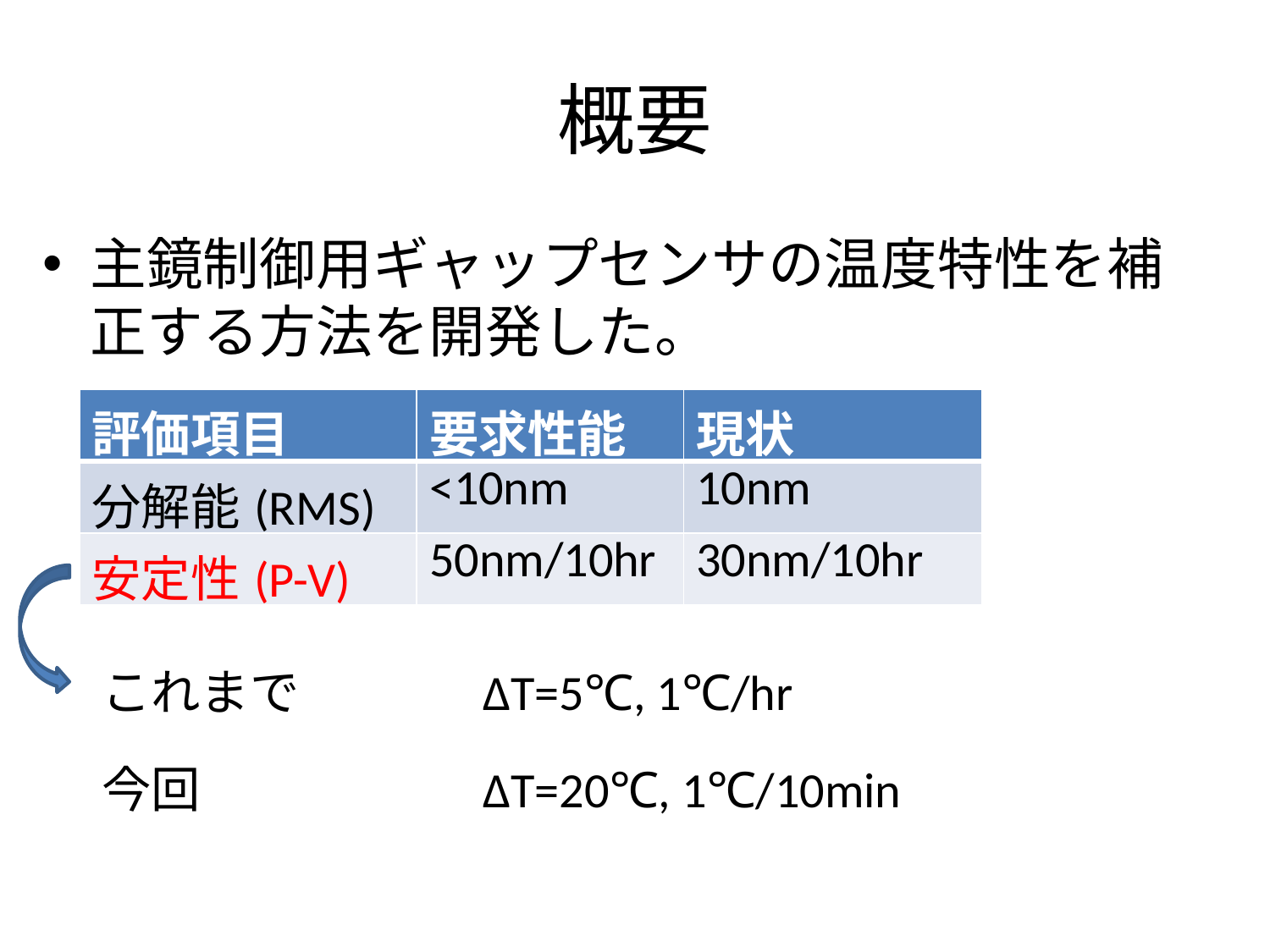

# 概要
主鏡制御用ギャップセンサの温度特性を補正する方法を開発した。
| 評価項目 | 要求性能 | 現状 |
| --- | --- | --- |
| 分解能(RMS) | <10nm | 10nm |
| 安定性(P-V) | 50nm/10hr | 30nm/10hr |

これまで		ΔT=5℃, 1℃/hr

今回			ΔT=20℃, 1℃/10min